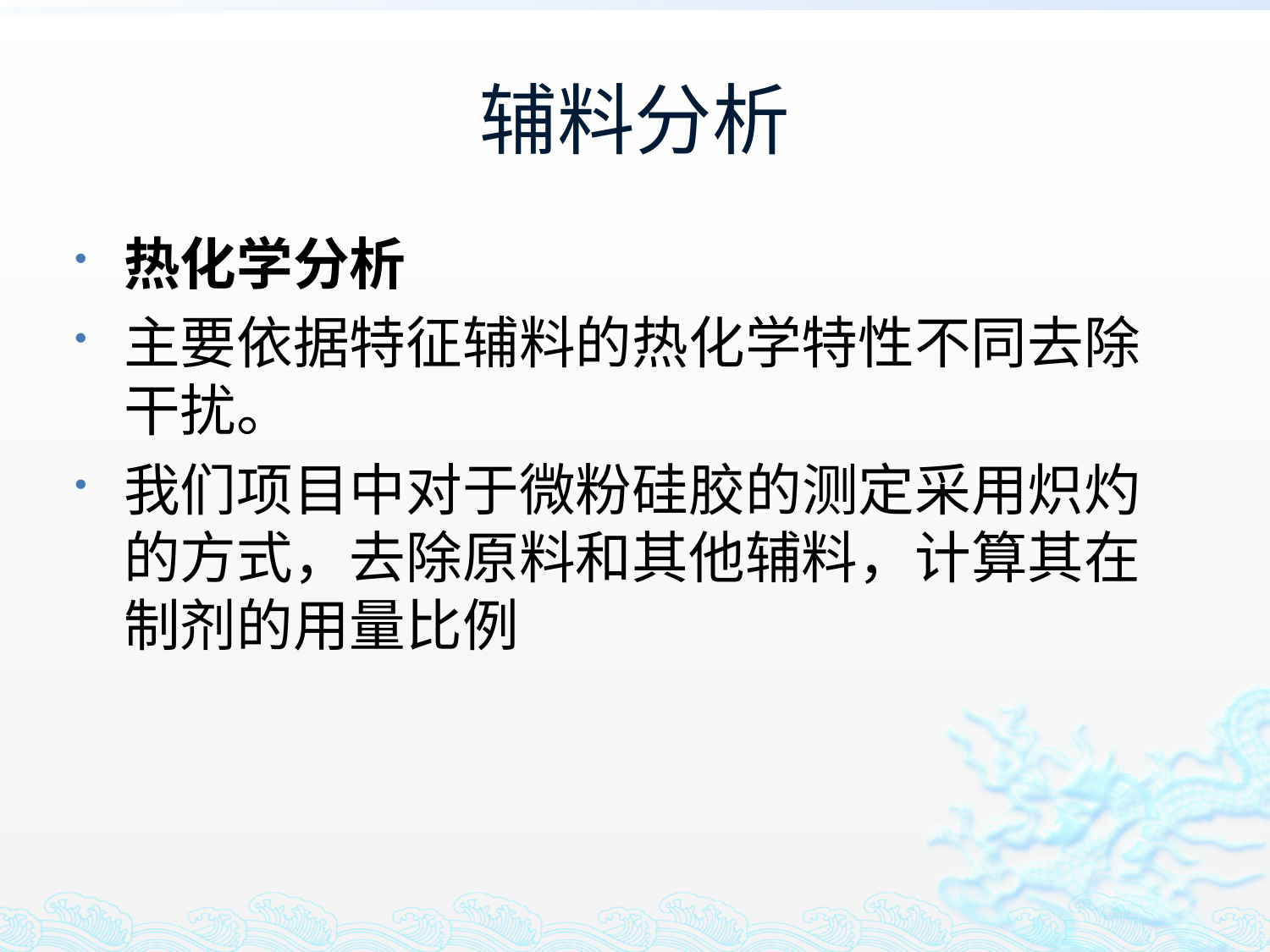

# 辅料分析
热化学分析
主要依据特征辅料的热化学特性不同去除干扰。
我们项目中对于微粉硅胶的测定采用炽灼的方式，去除原料和其他辅料，计算其在制剂的用量比例